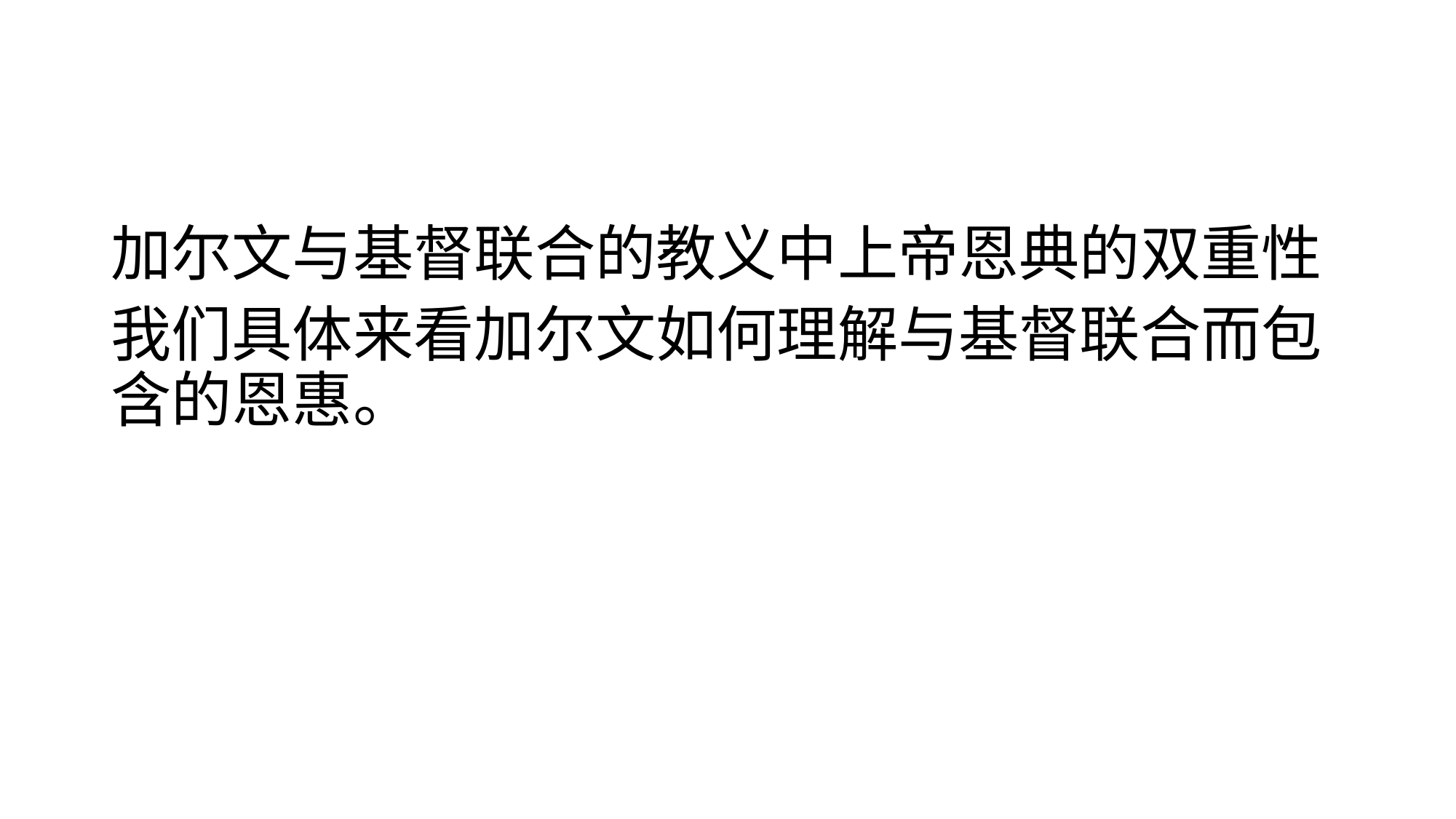

#
加尔文与基督联合的教义中上帝恩典的双重性
我们具体来看加尔文如何理解与基督联合而包含的恩惠。